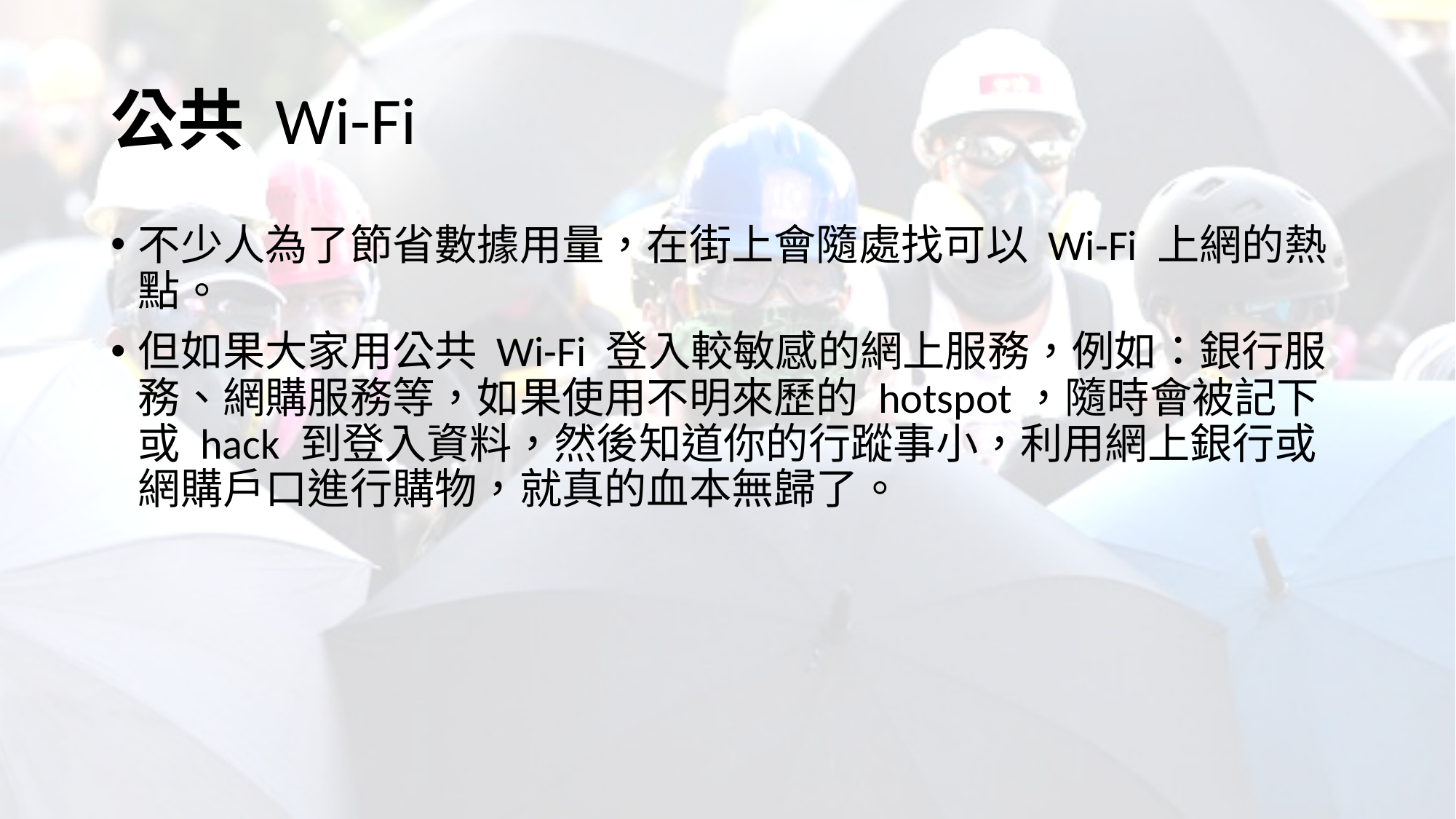

# 公共 Wi-Fi
不少人為了節省數據用量，在街上會隨處找可以 Wi-Fi 上網的熱點。
但如果大家用公共 Wi-Fi 登入較敏感的網上服務，例如：銀行服務、網購服務等，如果使用不明來歷的 hotspot，隨時會被記下或 hack 到登入資料，然後知道你的行蹤事小，利用網上銀行或網購戶口進行購物，就真的血本無歸了。